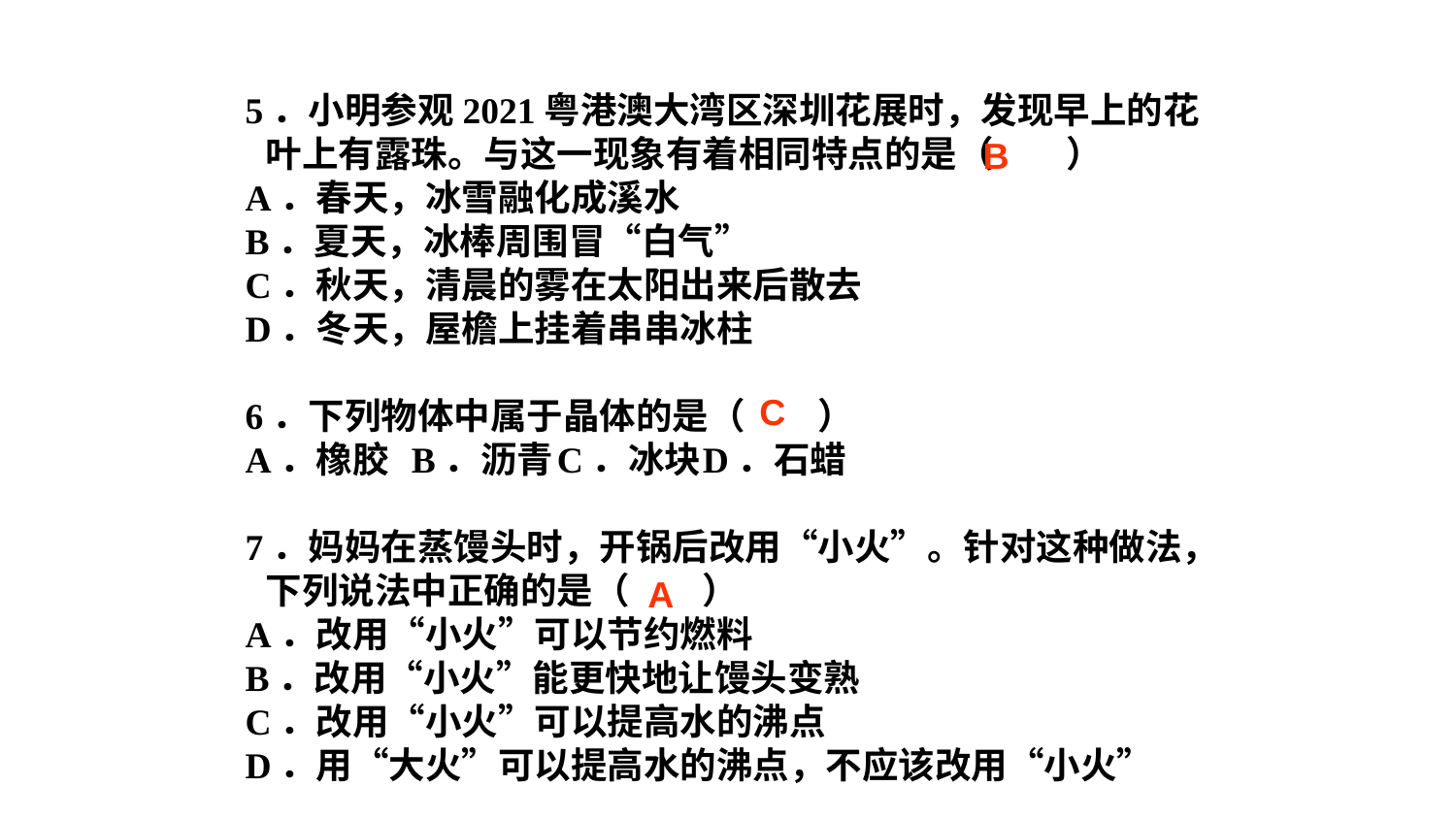

5．小明参观2021粤港澳大湾区深圳花展时，发现早上的花叶上有露珠。与这一现象有着相同特点的是（　　）
A．春天，冰雪融化成溪水
B．夏天，冰棒周围冒“白气”
C．秋天，清晨的雾在太阳出来后散去
D．冬天，屋檐上挂着串串冰柱

6．下列物体中属于晶体的是（　　）
A．橡胶	B．沥青	C．冰块	D．石蜡

7．妈妈在蒸馒头时，开锅后改用“小火”。针对这种做法，下列说法中正确的是（　　）
A．改用“小火”可以节约燃料
B．改用“小火”能更快地让馒头变熟
C．改用“小火”可以提高水的沸点
D．用“大火”可以提高水的沸点，不应该改用“小火”
B
C
A